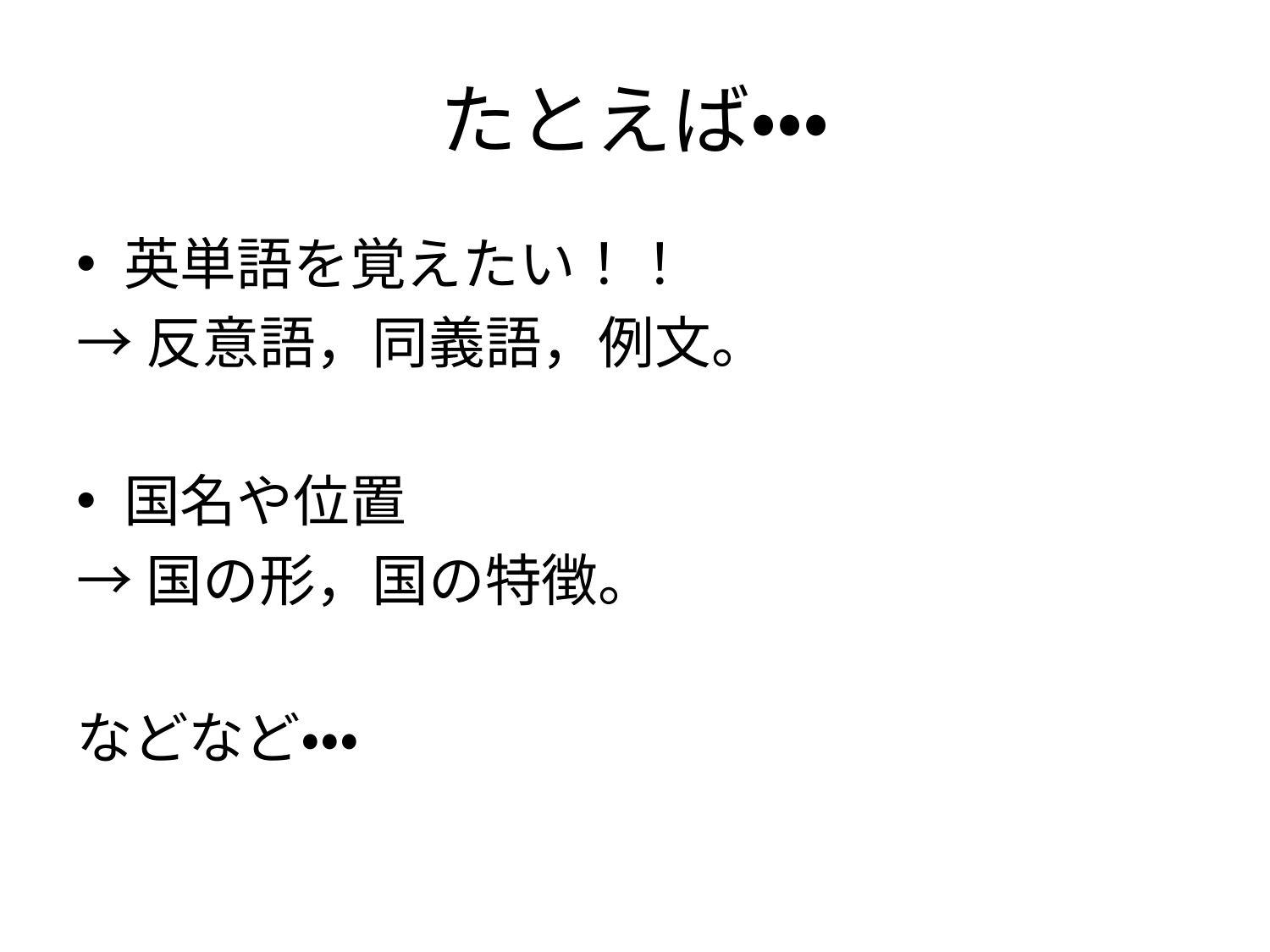

# たとえば・・・
英単語を覚えたい！！
→反意語，同義語，例文。

国名や位置
→国の形，国の特徴。

などなど・・・